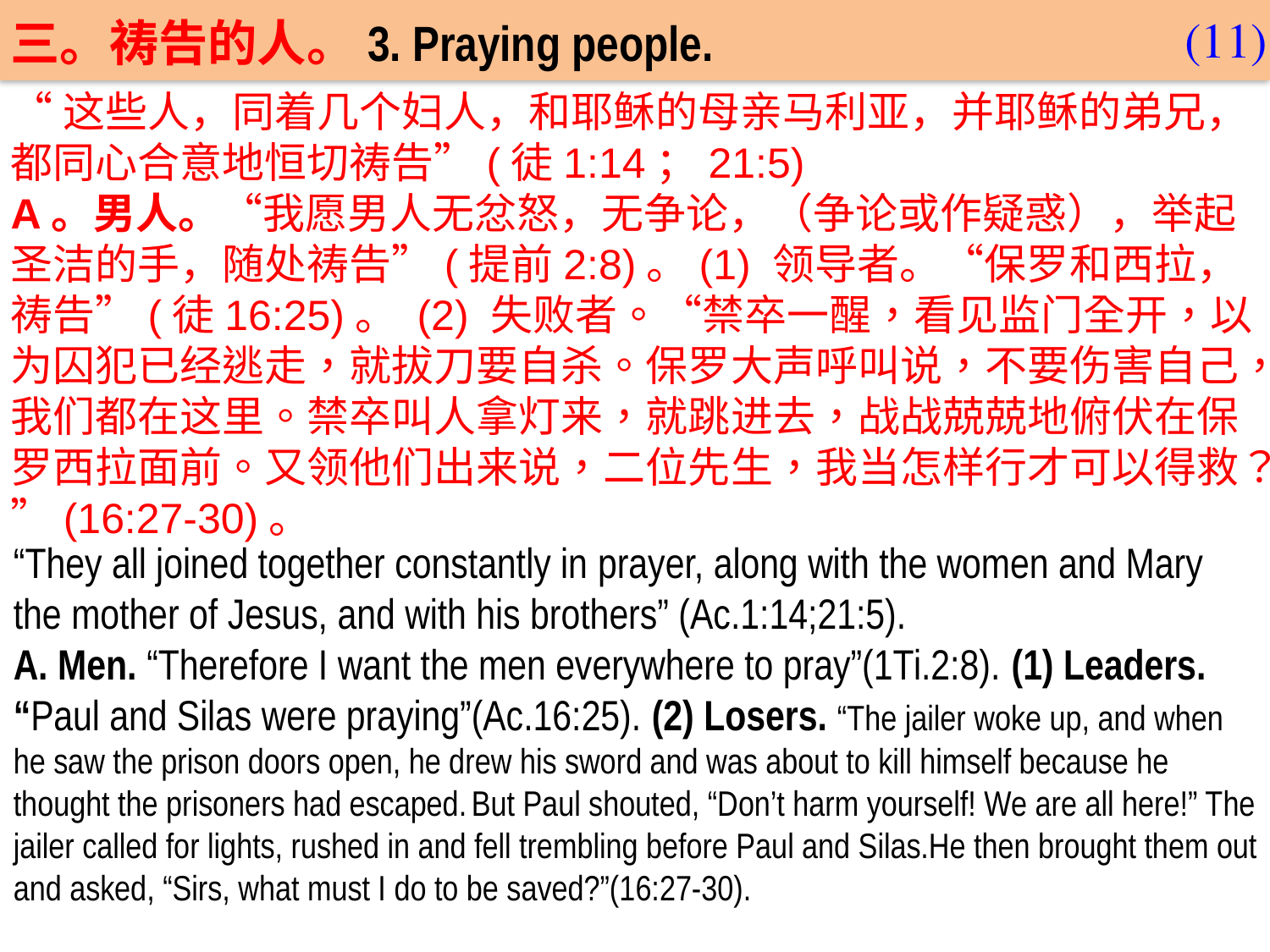

(11)
三。祷告的人。3. Praying people.
“这些人，同着几个妇人，和耶稣的母亲马利亚，并耶稣的弟兄，都同心合意地恒切祷告”(徒1:14；21:5)
A。男人。“我愿男人无忿怒，无争论，（争论或作疑惑），举起圣洁的手，随处祷告”(提前2:8)。(1) 领导者。“保罗和西拉，祷告”(徒16:25)。 (2) 失败者。“禁卒一醒，看见监门全开，以为囚犯已经逃走，就拔刀要自杀。保罗大声呼叫说，不要伤害自己，我们都在这里。禁卒叫人拿灯来，就跳进去，战战兢兢地俯伏在保罗西拉面前。又领他们出来说，二位先生，我当怎样行才可以得救？”(16:27-30)。
“They all joined together constantly in prayer, along with the women and Mary the mother of Jesus, and with his brothers” (Ac.1:14;21:5).
A. Men. “Therefore I want the men everywhere to pray”(1Ti.2:8). (1) Leaders. “Paul and Silas were praying”(Ac.16:25). (2) Losers. “The jailer woke up, and when he saw the prison doors open, he drew his sword and was about to kill himself because he thought the prisoners had escaped. But Paul shouted, “Don’t harm yourself! We are all here!” The jailer called for lights, rushed in and fell trembling before Paul and Silas.He then brought them out and asked, “Sirs, what must I do to be saved?”(16:27-30).